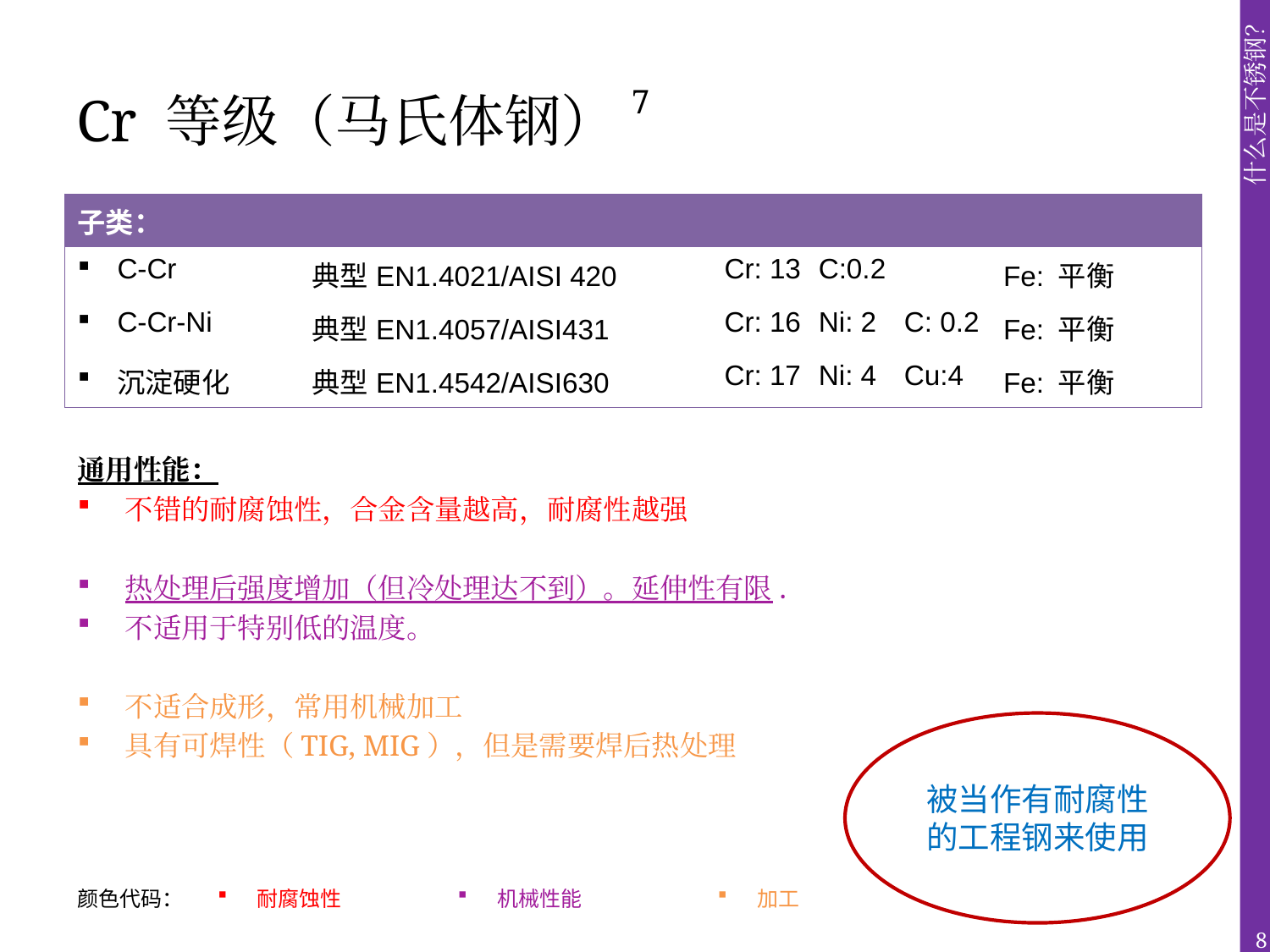

# Cr 等级（马氏体钢）7
| 子类： |  |  |  |  |  |
| --- | --- | --- | --- | --- | --- |
| C-Cr | 典型EN1.4021/AISI 420 | Cr: 13 | C:0.2 |  | Fe: 平衡 |
| C-Cr-Ni | 典型EN1.4057/AISI431 | Cr: 16 | Ni: 2 | C: 0.2 | Fe: 平衡 |
| 沉淀硬化 | 典型EN1.4542/AISI630 | Cr: 17 | Ni: 4 | Cu:4 | Fe: 平衡 |
通用性能：
不错的耐腐蚀性，合金含量越高，耐腐性越强

热处理后强度增加（但冷处理达不到）。延伸性有限.
不适用于特别低的温度。

不适合成形，常用机械加工
具有可焊性（TIG, MIG），但是需要焊后热处理
被当作有耐腐性的工程钢来使用
| 颜色代码： | 耐腐蚀性 | 机械性能 | 加工 |
| --- | --- | --- | --- |
8